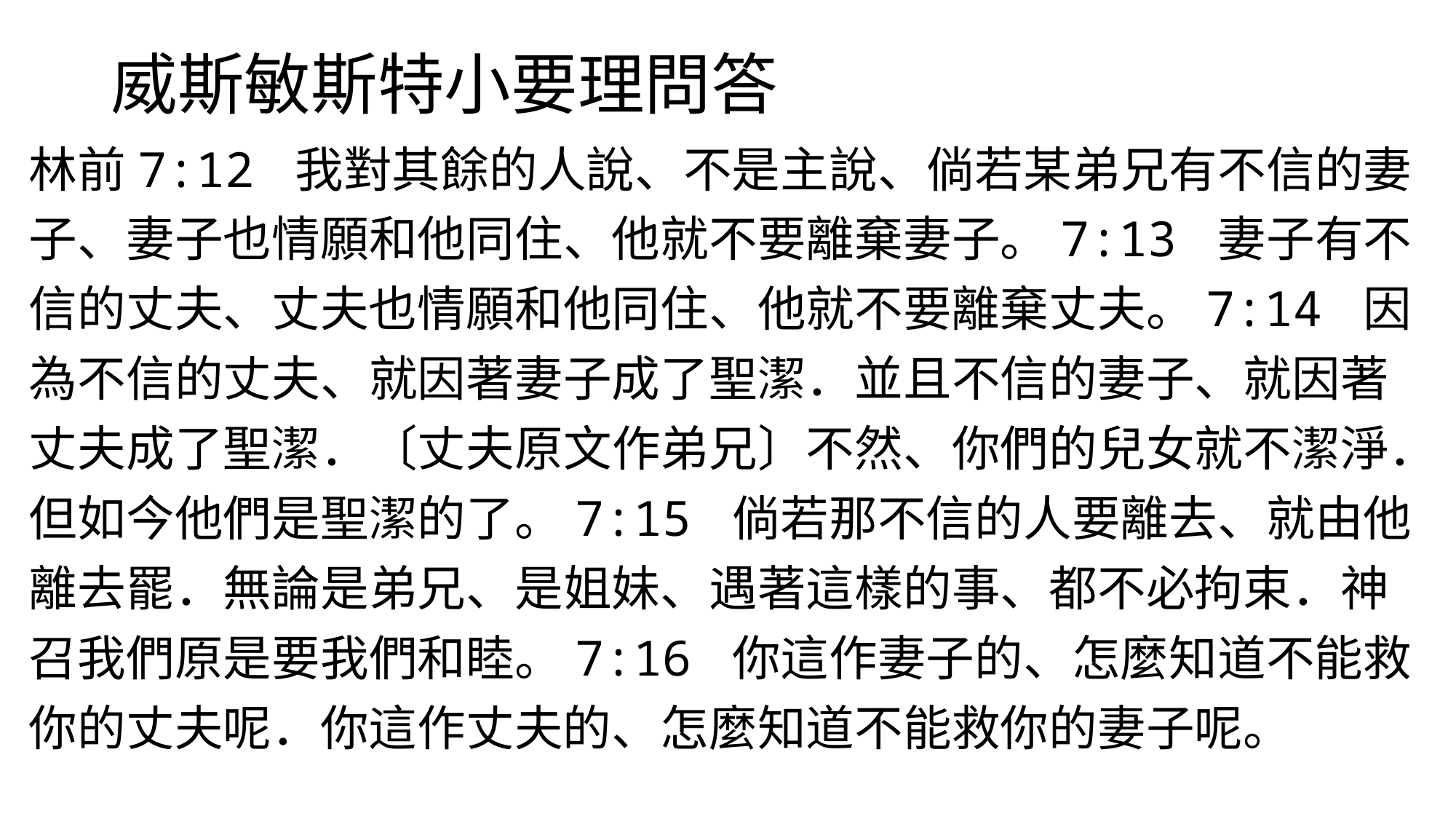

# 威斯敏斯特小要理問答
林前7:12 我對其餘的人說、不是主說、倘若某弟兄有不信的妻子、妻子也情願和他同住、他就不要離棄妻子。7:13 妻子有不信的丈夫、丈夫也情願和他同住、他就不要離棄丈夫。7:14 因為不信的丈夫、就因著妻子成了聖潔．並且不信的妻子、就因著丈夫成了聖潔．〔丈夫原文作弟兄〕不然、你們的兒女就不潔淨．但如今他們是聖潔的了。7:15 倘若那不信的人要離去、就由他離去罷．無論是弟兄、是姐妹、遇著這樣的事、都不必拘束．神召我們原是要我們和睦。7:16 你這作妻子的、怎麼知道不能救你的丈夫呢．你這作丈夫的、怎麼知道不能救你的妻子呢。